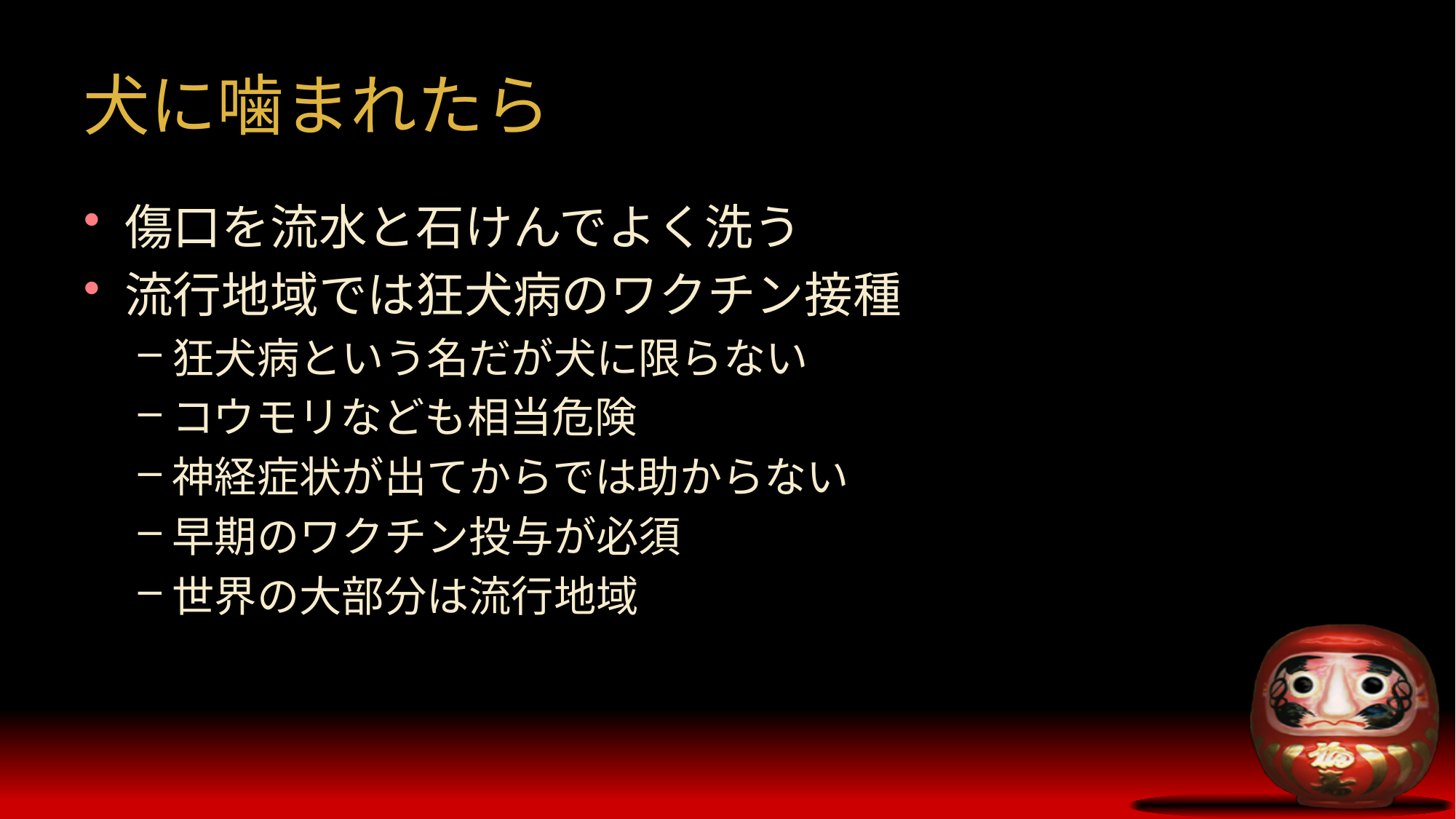

# 犬に噛まれたら
傷口を流水と石けんでよく洗う
流行地域では狂犬病のワクチン接種
狂犬病という名だが犬に限らない
コウモリなども相当危険
神経症状が出てからでは助からない
早期のワクチン投与が必須
世界の大部分は流行地域